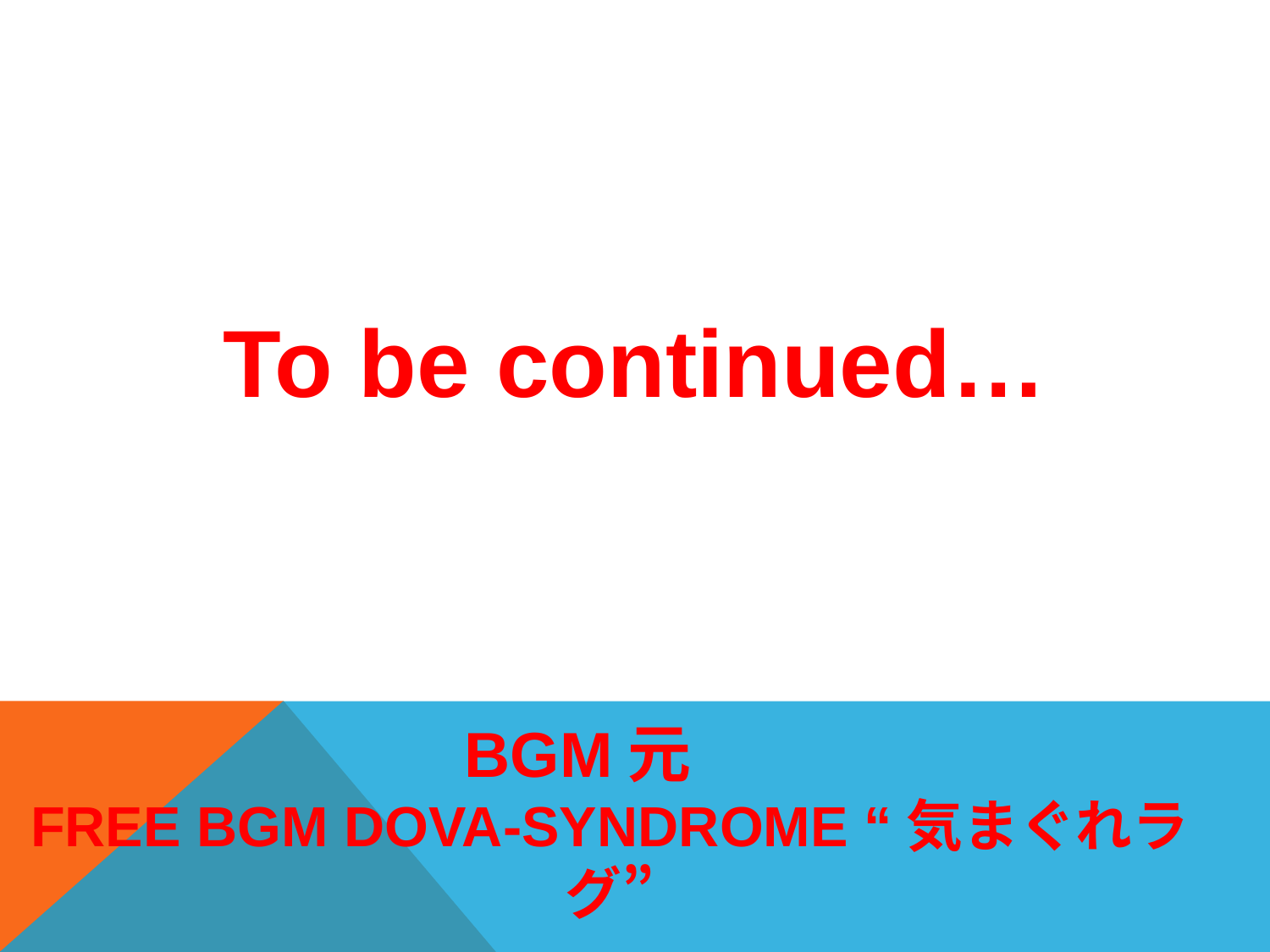

To be continued…
BGM元
FREE BGM DOVA-SYNDROME “気まぐれラグ”